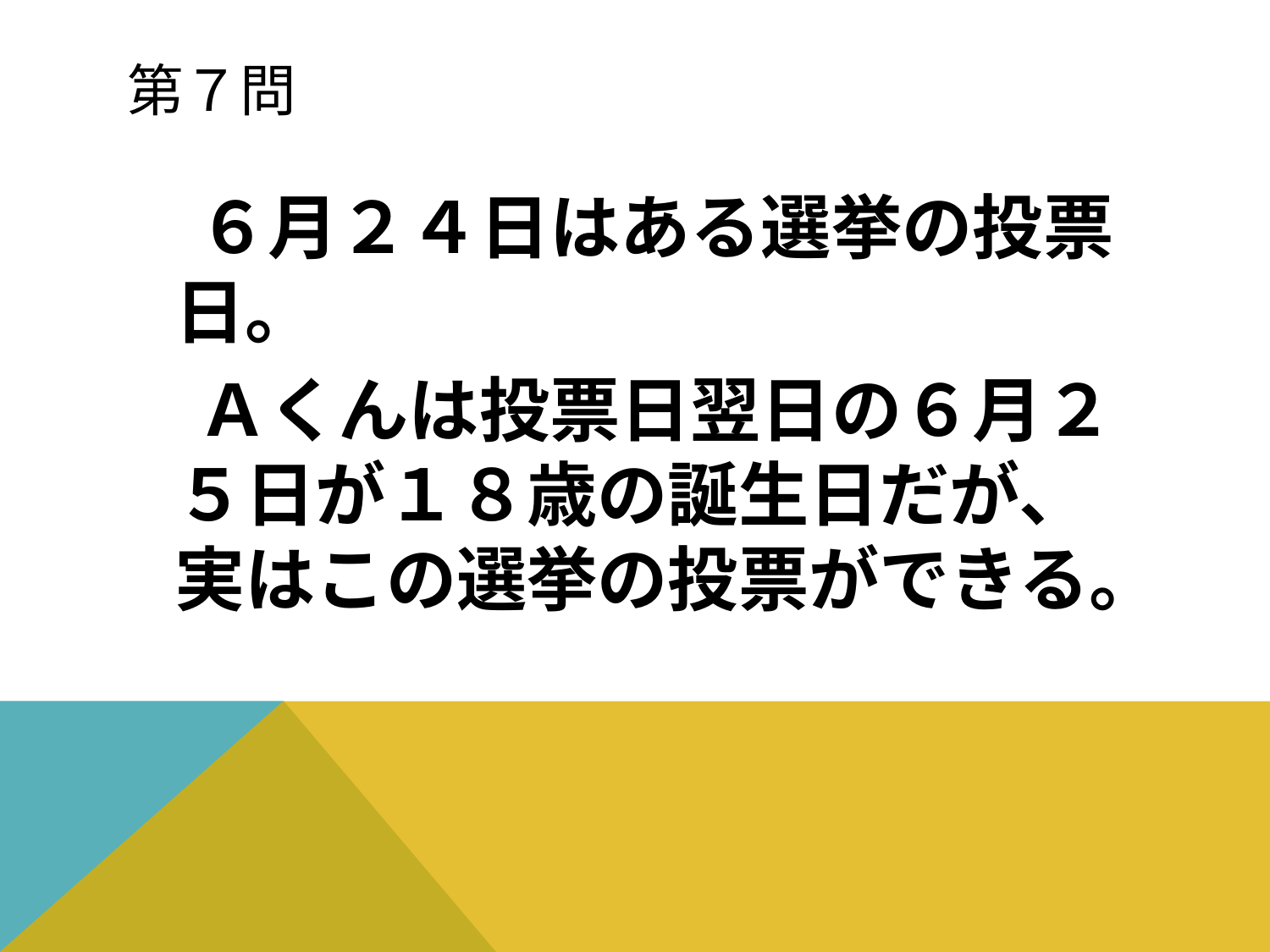

# 第７問
　６月２４日はある選挙の投票日。
　Ａくんは投票日翌日の６月２５日が１８歳の誕生日だが、実はこの選挙の投票ができる。